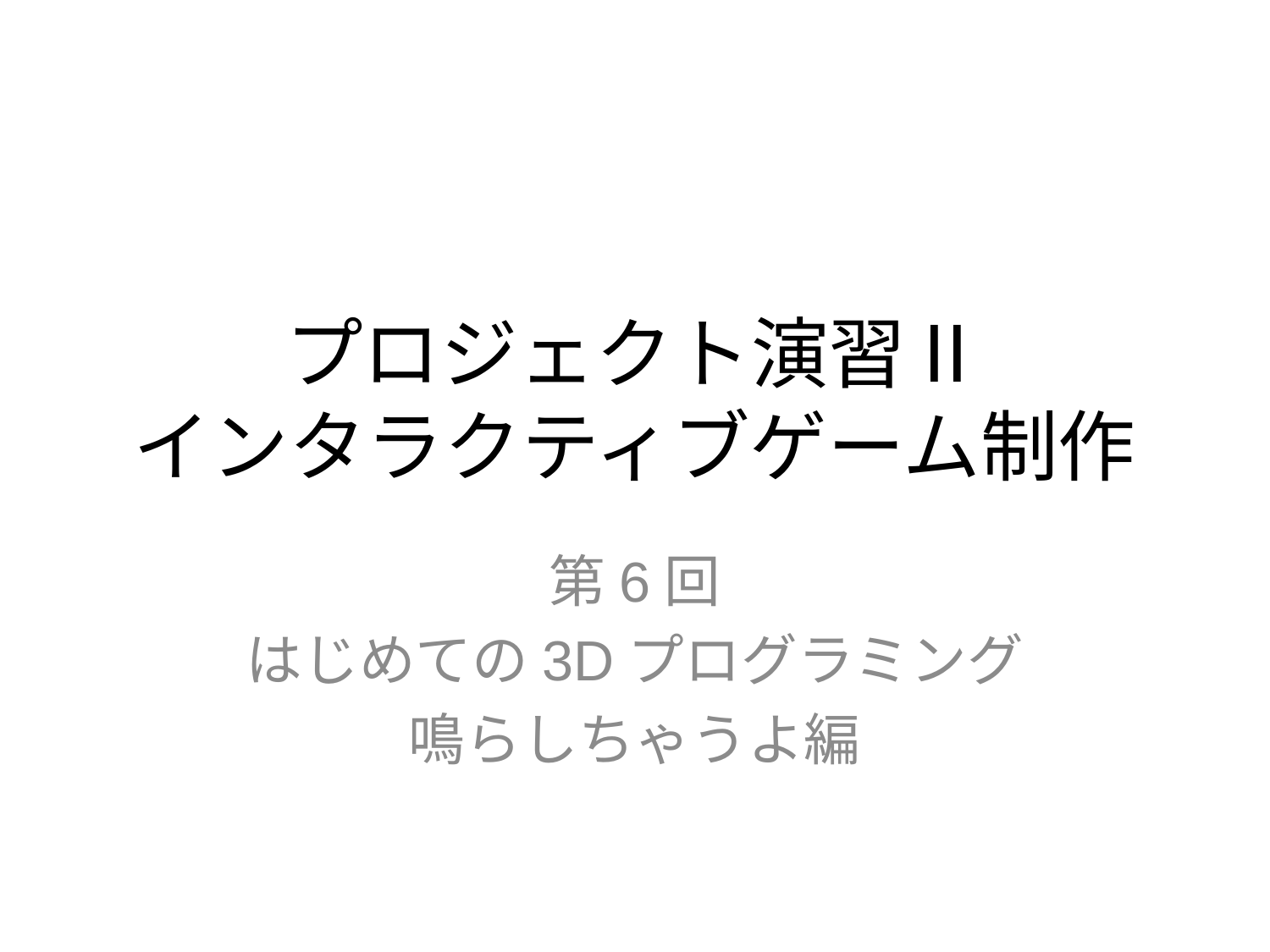

# プロジェクト演習Ⅱ インタラクティブゲーム制作
第6回
はじめての3Dプログラミング
鳴らしちゃうよ編